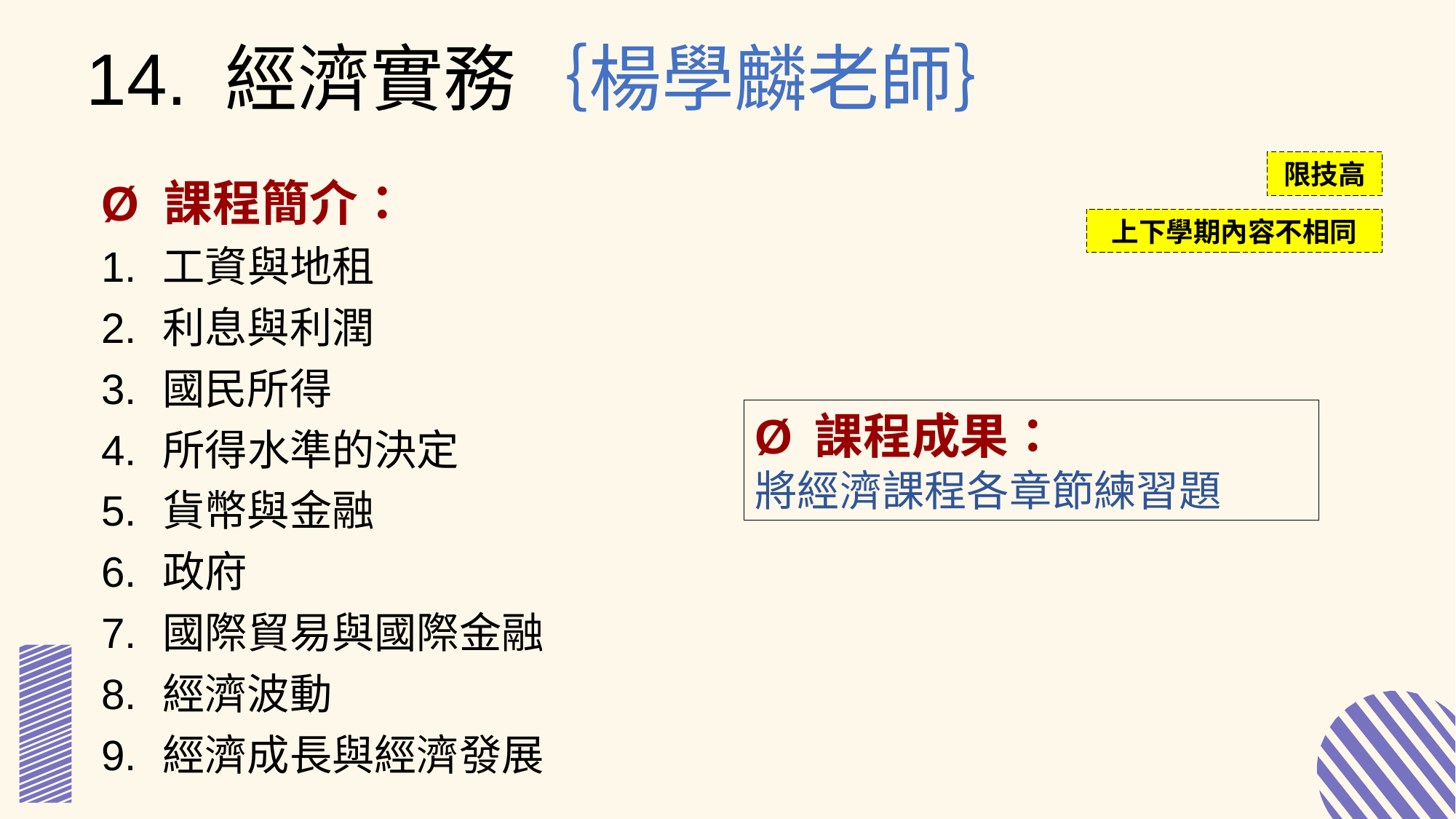

14. 經濟實務｛楊學麟老師｝
Ø 課程簡介：
工資與地租
利息與利潤
國民所得
所得水準的決定
貨幣與金融
政府
國際貿易與國際金融
經濟波動
經濟成長與經濟發展

限技高
上下學期內容不相同
Ø  課程成果：
將經濟課程各章節練習題